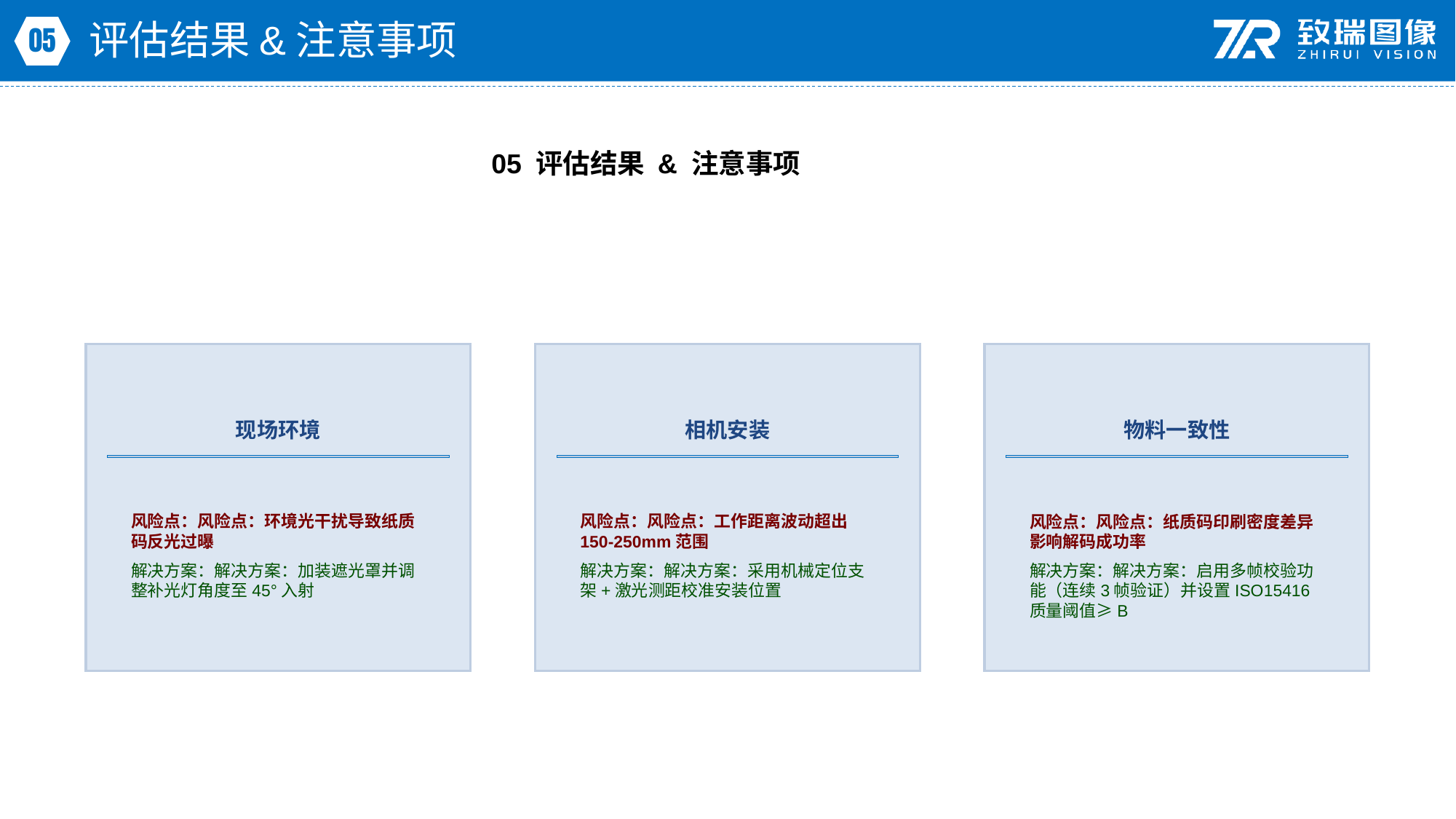

评估结果&注意事项
05

05 评估结果 & 注意事项

现场环境

相机安装

物料一致性

风险点：风险点：环境光干扰导致纸质码反光过曝
解决方案：解决方案：加装遮光罩并调整补光灯角度至45°入射

风险点：风险点：工作距离波动超出150-250mm范围
解决方案：解决方案：采用机械定位支架+激光测距校准安装位置

风险点：风险点：纸质码印刷密度差异影响解码成功率
解决方案：解决方案：启用多帧校验功能（连续3帧验证）并设置ISO15416质量阈值≥B